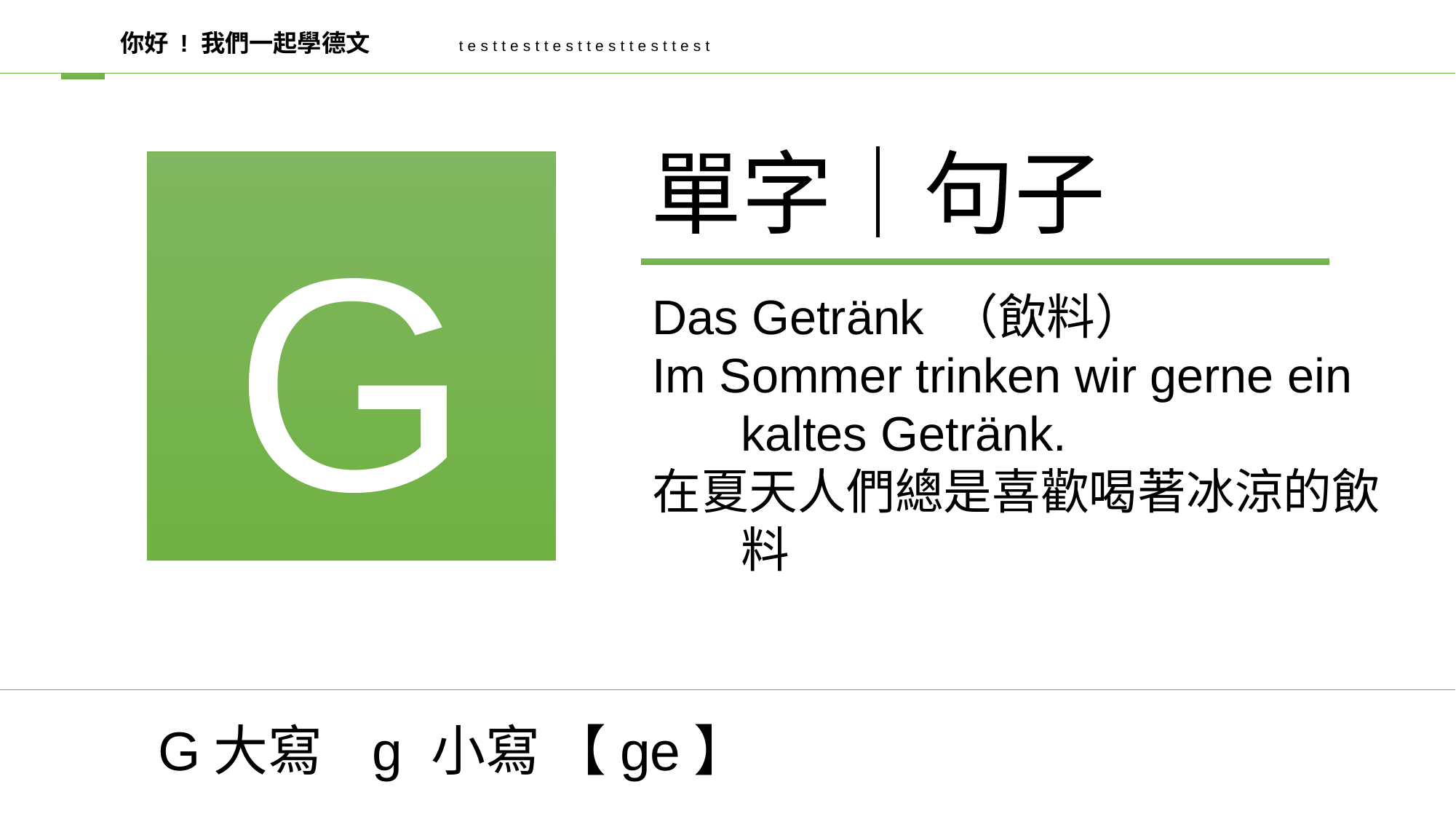

你好 ! 我們一起學德文
testtesttesttesttesttest

單字│句子

G

Das Getränk （飲料）
Im Sommer trinken wir gerne ein kaltes Getränk.
在夏天人們總是喜歡喝著冰涼的飲料

G大寫   g 小寫 【ge】